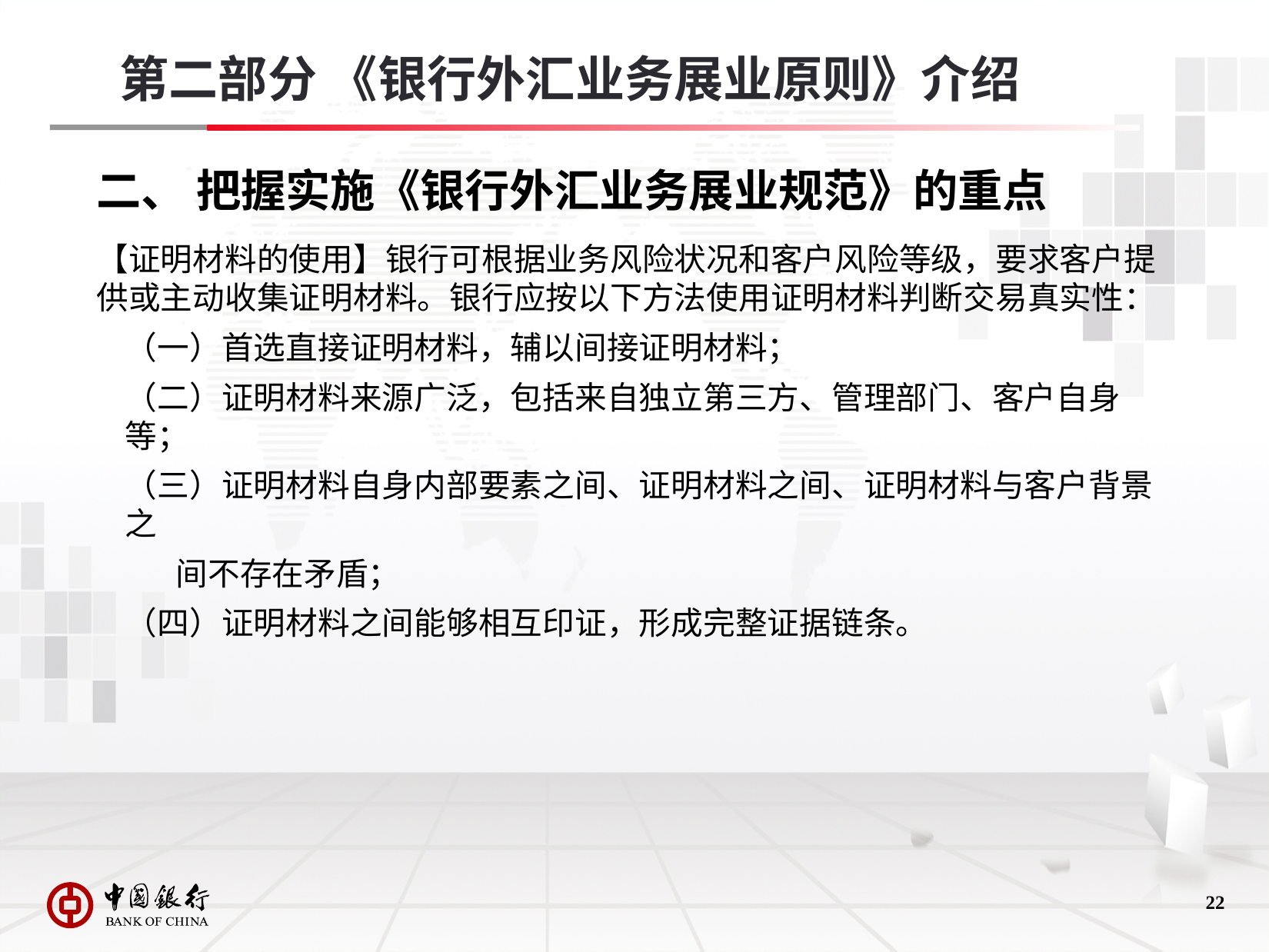

第二部分 《银行外汇业务展业原则》介绍
# 二、 把握实施《银行外汇业务展业规范》的重点
【证明材料的使用】银行可根据业务风险状况和客户风险等级，要求客户提供或主动收集证明材料。银行应按以下方法使用证明材料判断交易真实性：
（一）首选直接证明材料，辅以间接证明材料；
（二）证明材料来源广泛，包括来自独立第三方、管理部门、客户自身等；
（三）证明材料自身内部要素之间、证明材料之间、证明材料与客户背景之
      间不存在矛盾；
（四）证明材料之间能够相互印证，形成完整证据链条。

22